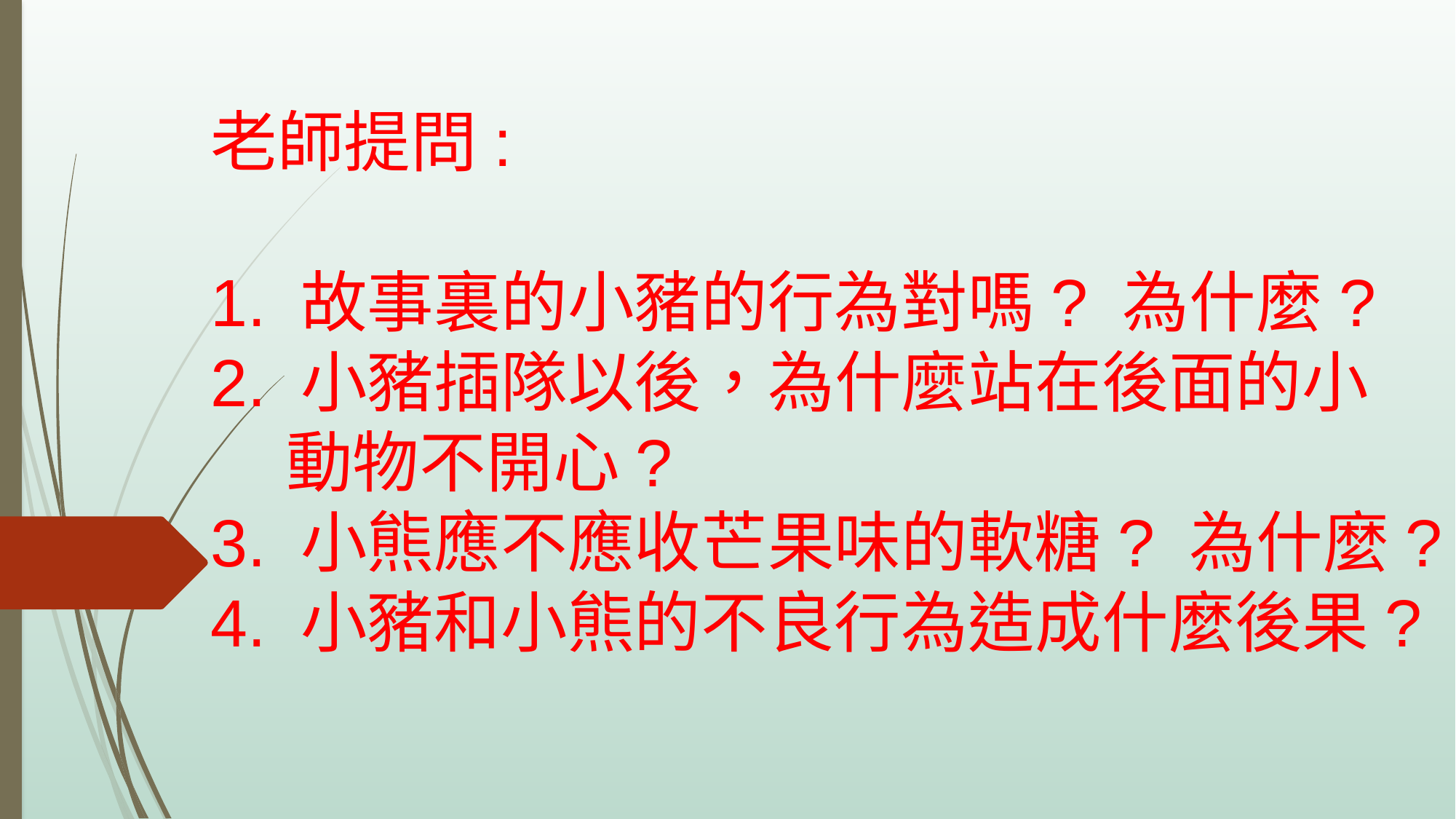

老師提問:

1. 故事裏的小豬的行為對嗎? 為什麼?
2. 小豬插隊以後，為什麼站在後面的小
    動物不開心?
3. 小熊應不應收芒果味的軟糖? 為什麼?
4. 小豬和小熊的不良行為造成什麼後果?